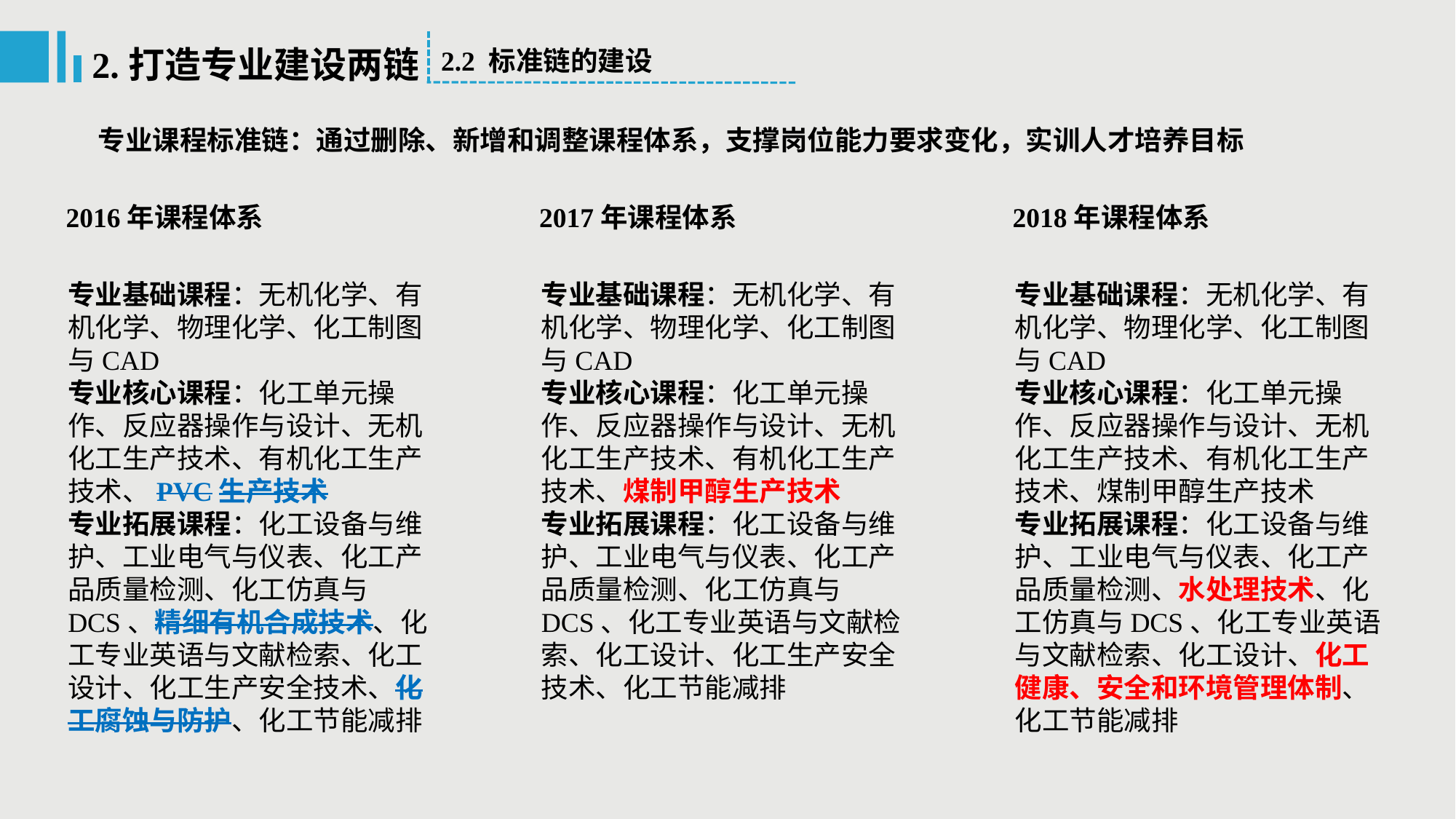

2.打造专业建设两链
2.2 标准链的建设

专业课程标准链：通过删除、新增和调整课程体系，支撑岗位能力要求变化，实训人才培养目标
2016年课程体系
2017年课程体系
2018年课程体系
专业基础课程：无机化学、有机化学、物理化学、化工制图与CAD
专业核心课程：化工单元操作、反应器操作与设计、无机化工生产技术、有机化工生产技术、PVC生产技术
专业拓展课程：化工设备与维护、工业电气与仪表、化工产品质量检测、化工仿真与DCS、精细有机合成技术、化工专业英语与文献检索、化工设计、化工生产安全技术、化工腐蚀与防护、化工节能减排
专业基础课程：无机化学、有机化学、物理化学、化工制图与CAD
专业核心课程：化工单元操作、反应器操作与设计、无机化工生产技术、有机化工生产技术、煤制甲醇生产技术
专业拓展课程：化工设备与维护、工业电气与仪表、化工产品质量检测、化工仿真与DCS、化工专业英语与文献检索、化工设计、化工生产安全技术、化工节能减排
专业基础课程：无机化学、有机化学、物理化学、化工制图与CAD
专业核心课程：化工单元操作、反应器操作与设计、无机化工生产技术、有机化工生产技术、煤制甲醇生产技术
专业拓展课程：化工设备与维护、工业电气与仪表、化工产品质量检测、水处理技术、化工仿真与DCS、化工专业英语与文献检索、化工设计、化工健康、安全和环境管理体制、化工节能减排